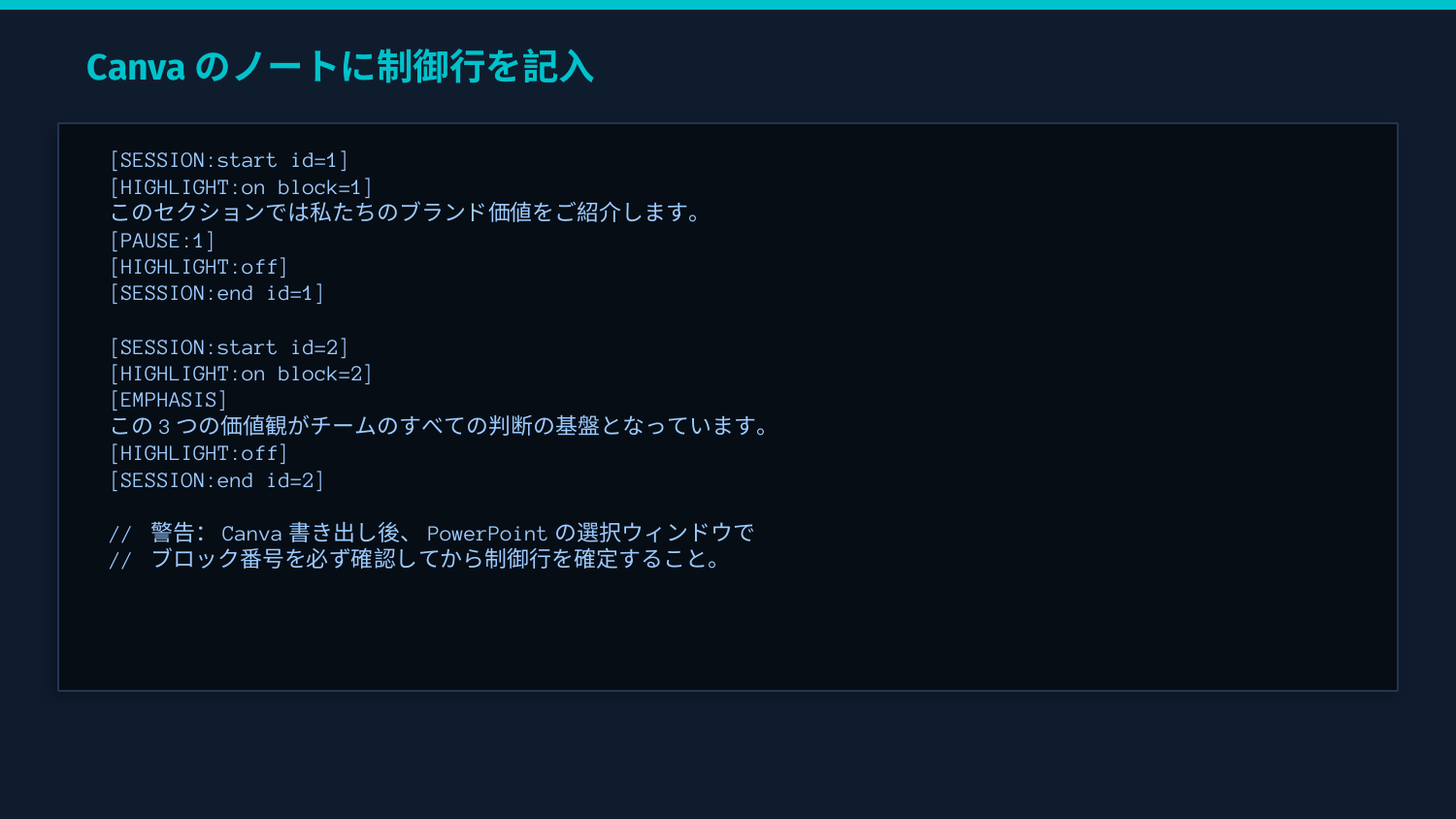

Canvaのノートに制御行を記入

[SESSION:start id=1]
[HIGHLIGHT:on block=1]
このセクションでは私たちのブランド価値をご紹介します。
[PAUSE:1]
[HIGHLIGHT:off]
[SESSION:end id=1]

[SESSION:start id=2]
[HIGHLIGHT:on block=2]
[EMPHASIS]
この3つの価値観がチームのすべての判断の基盤となっています。
[HIGHLIGHT:off]
[SESSION:end id=2]

// 警告：Canva書き出し後、PowerPointの選択ウィンドウで
// ブロック番号を必ず確認してから制御行を確定すること。